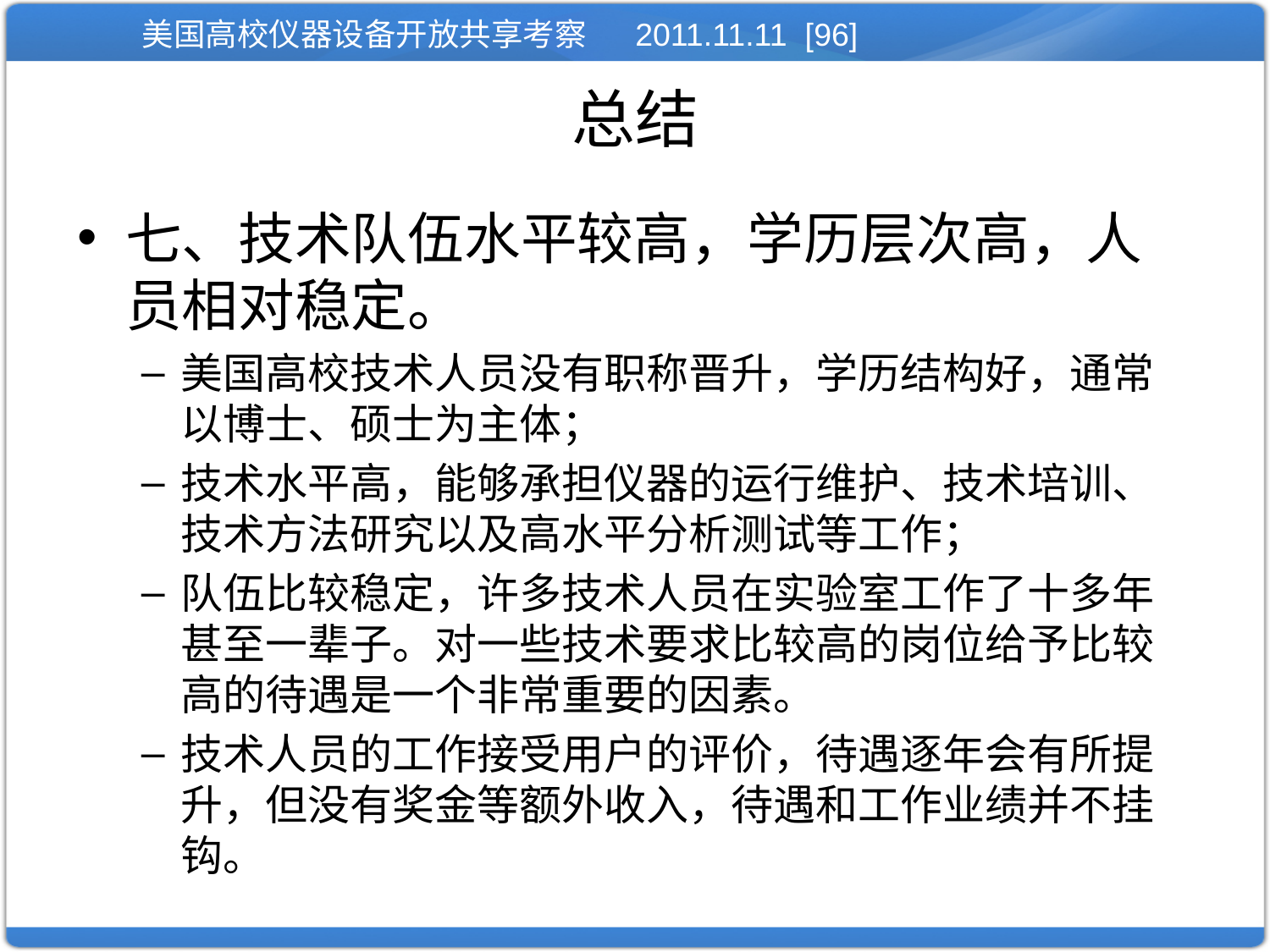

# 总结
七、技术队伍水平较高，学历层次高，人员相对稳定。
美国高校技术人员没有职称晋升，学历结构好，通常以博士、硕士为主体；
技术水平高，能够承担仪器的运行维护、技术培训、技术方法研究以及高水平分析测试等工作；
队伍比较稳定，许多技术人员在实验室工作了十多年甚至一辈子。对一些技术要求比较高的岗位给予比较高的待遇是一个非常重要的因素。
技术人员的工作接受用户的评价，待遇逐年会有所提升，但没有奖金等额外收入，待遇和工作业绩并不挂钩。